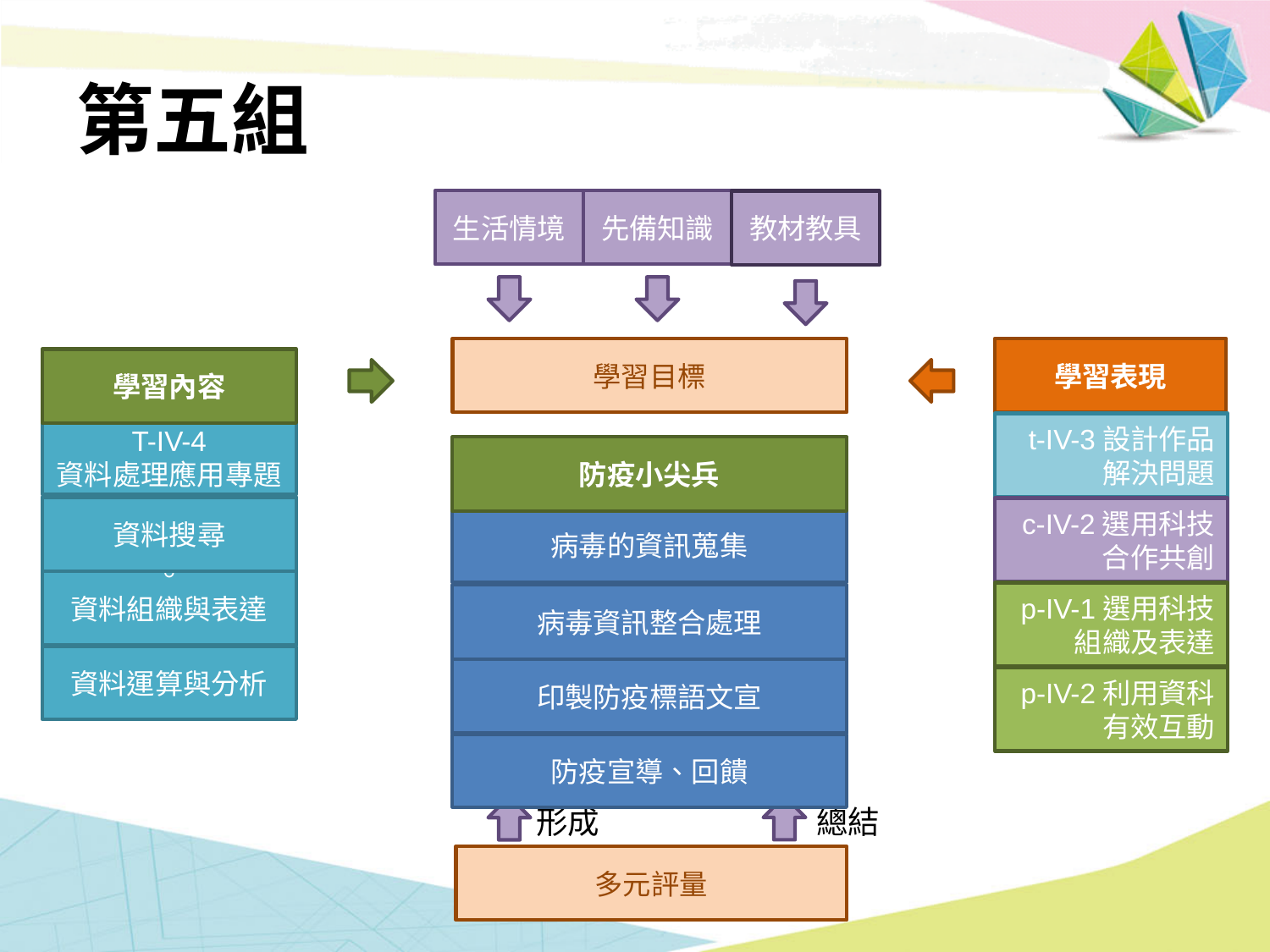

# 第五組
生活情境
先備知識
教材教具

學習目標
學習表現
學習內容

t-IV-3設計作品
解決問題
T-IV-4
資料處理應用專題
防疫小尖兵
資料搜尋
c-IV-2選用科技
合作共創
病毒的資訊蒐集
。
資料組織與表達

p-IV-1選用科技
組織及表達
病毒資訊整合處理
資料運算與分析
印製防疫標語文宣
p-IV-2利用資科
有效互動
防疫宣導、回饋
形成
總結

多元評量